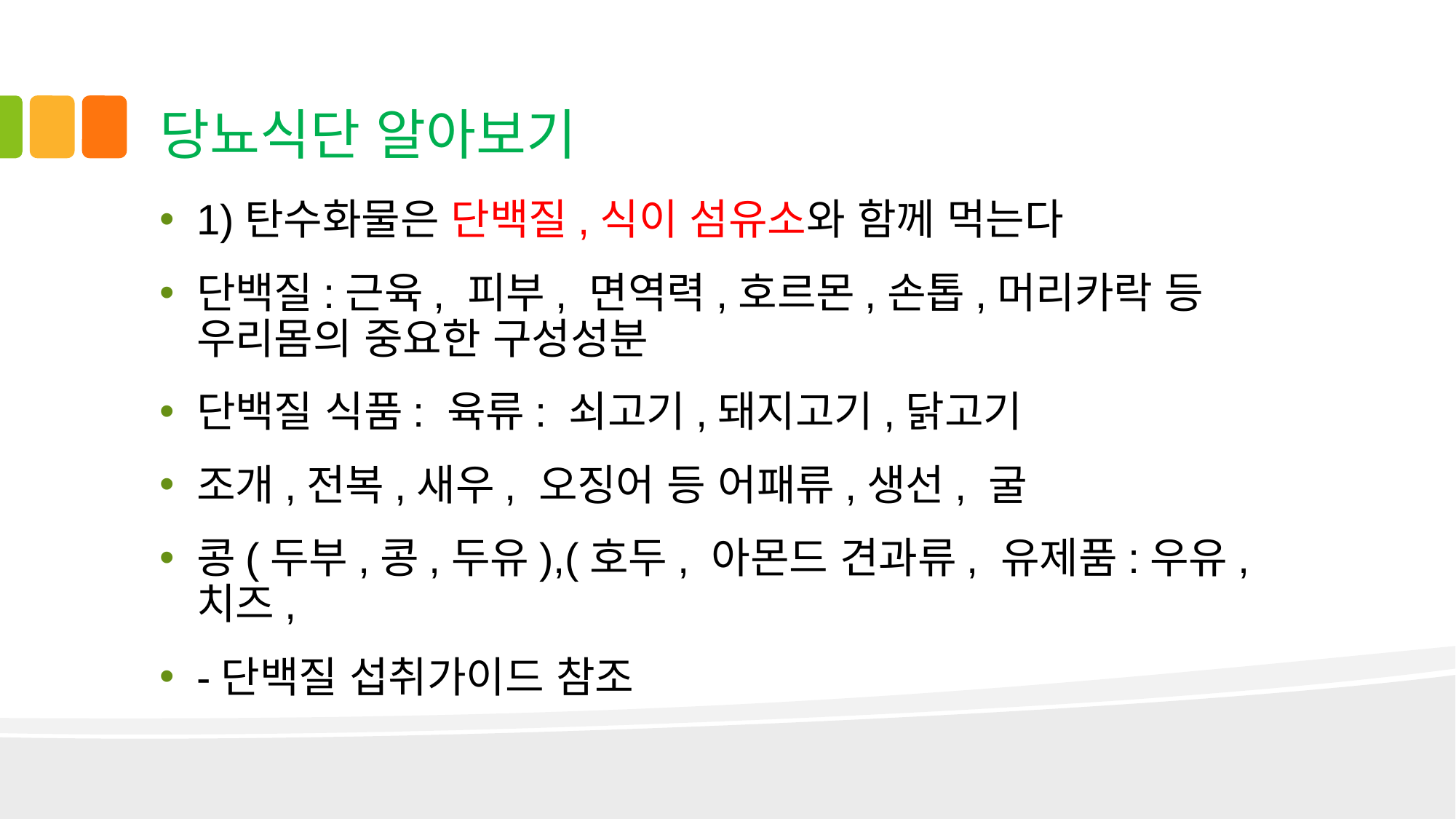

# 당뇨식단 알아보기
1)탄수화물은 단백질,식이 섬유소와 함께 먹는다
단백질:근육, 피부, 면역력,호르몬,손톱,머리카락 등  우리몸의 중요한 구성성분
단백질 식품: 육류: 쇠고기,돼지고기,닭고기
조개,전복,새우, 오징어 등 어패류,생선, 굴
콩(두부,콩,두유),(호두, 아몬드 견과류, 유제품:우유,치즈,
-단백질 섭취가이드 참조